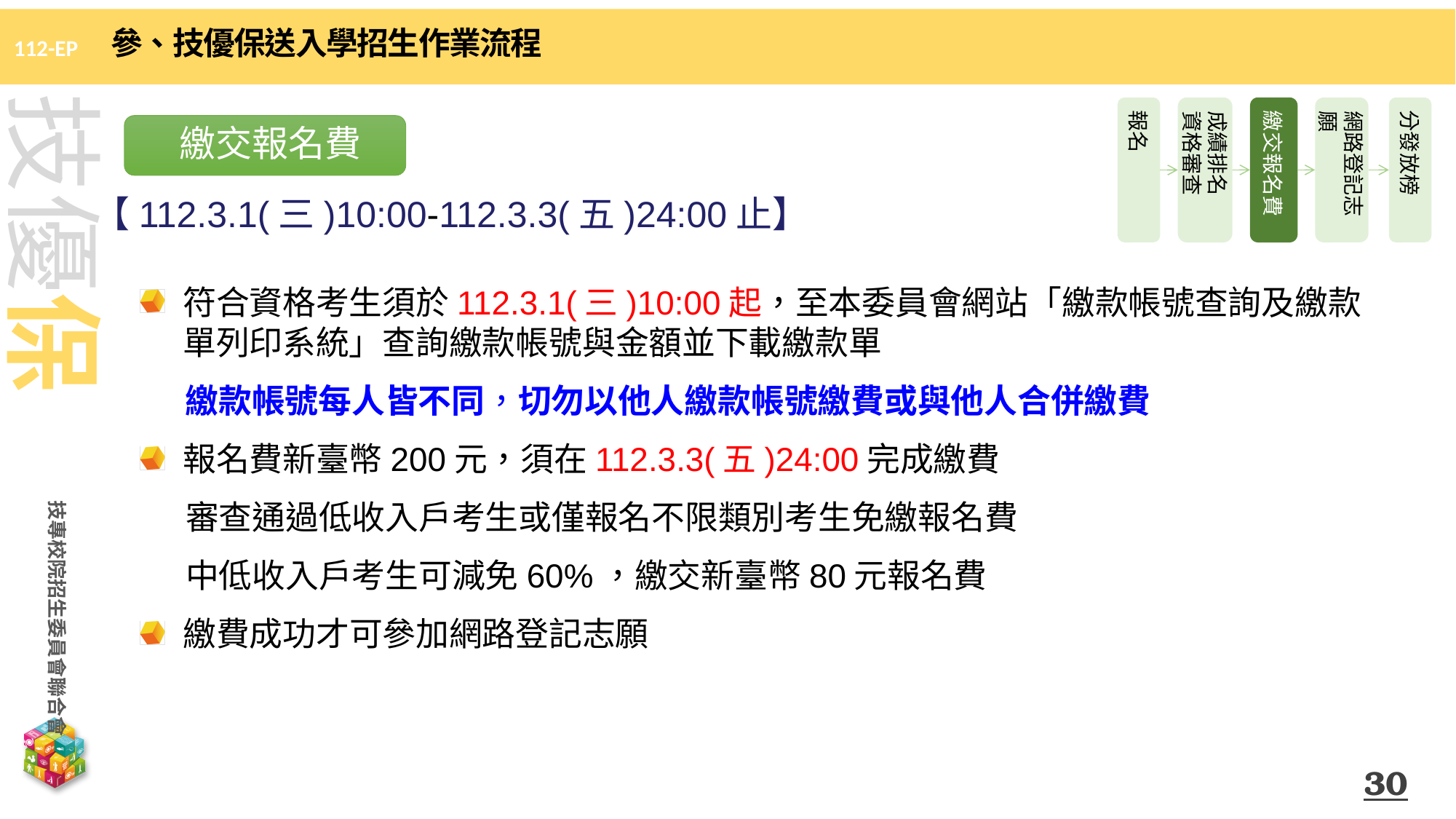

參、技優保送入學招生作業流程
報名
繳交報名費
網路登記志願
分發放榜
成績排名
資格審查

繳交報名費
【112.3.1(三)10:00-112.3.3(五)24:00止】
符合資格考生須於112.3.1(三)10:00起，至本委員會網站「繳款帳號查詢及繳款單列印系統」查詢繳款帳號與金額並下載繳款單
     繳款帳號每人皆不同，切勿以他人繳款帳號繳費或與他人合併繳費
報名費新臺幣200元，須在112.3.3(五)24:00完成繳費
審查通過低收入戶考生或僅報名不限類別考生免繳報名費
中低收入戶考生可減免60%，繳交新臺幣80元報名費
繳費成功才可參加網路登記志願